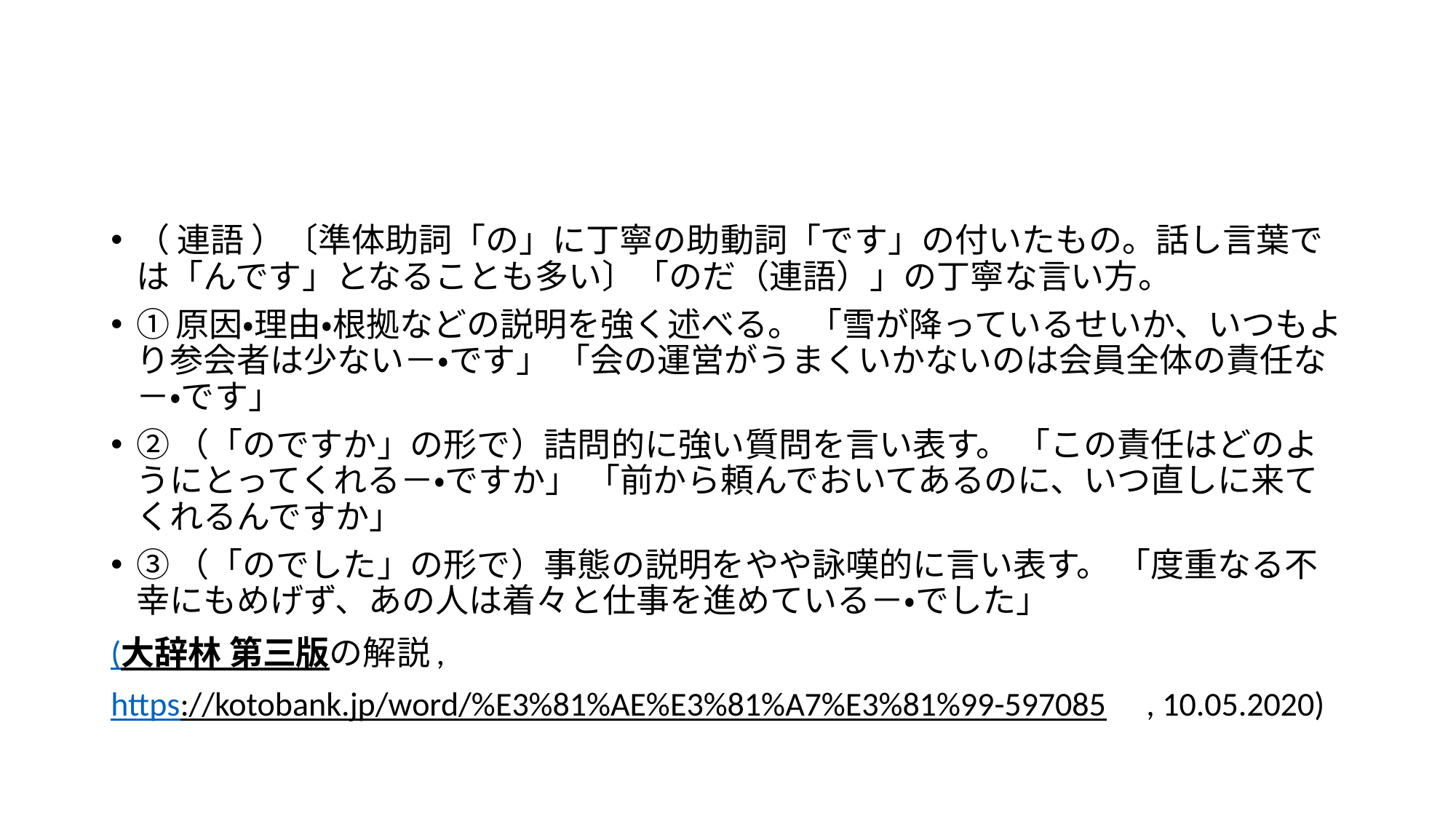

#
（ 連語 ）〔準体助詞「の」に丁寧の助動詞「です」の付いたもの。話し言葉では「んです」となることも多い〕「のだ（連語）」の丁寧な言い方。
①原因・理由・根拠などの説明を強く述べる。 「雪が降っているせいか、いつもより参会者は少ない－・です」 「会の運営がうまくいかないのは会員全体の責任な－・です」
②（「のですか」の形で）詰問的に強い質問を言い表す。 「この責任はどのようにとってくれる－・ですか」 「前から頼んでおいてあるのに、いつ直しに来てくれるんですか」
③（「のでした」の形で）事態の説明をやや詠嘆的に言い表す。 「度重なる不幸にもめげず、あの人は着々と仕事を進めている－・でした」
(大辞林 第三版の解説,
https://kotobank.jp/word/%E3%81%AE%E3%81%A7%E3%81%99-597085　, 10.05.2020)